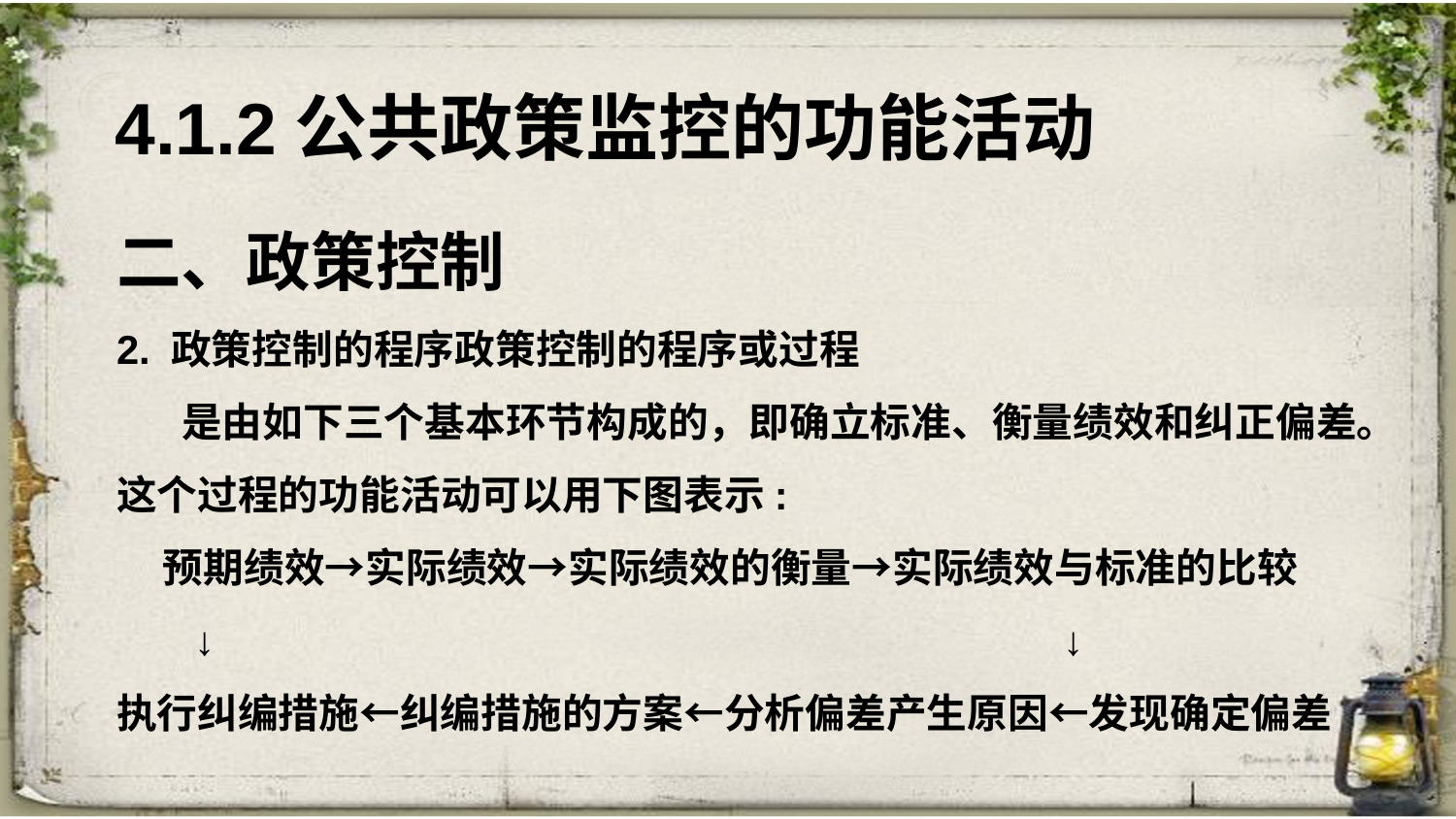

4.1.2公共政策监控的功能活动
二、政策控制
2. 政策控制的程序政策控制的程序或过程
      是由如下三个基本环节构成的，即确立标准、衡量绩效和纠正偏差。这个过程的功能活动可以用下图表示:
    预期绩效→实际绩效→实际绩效的衡量→实际绩效与标准的比较
       ↓                                                                            ↓
执行纠编措施←纠编措施的方案←分析偏差产生原因←发现确定偏差